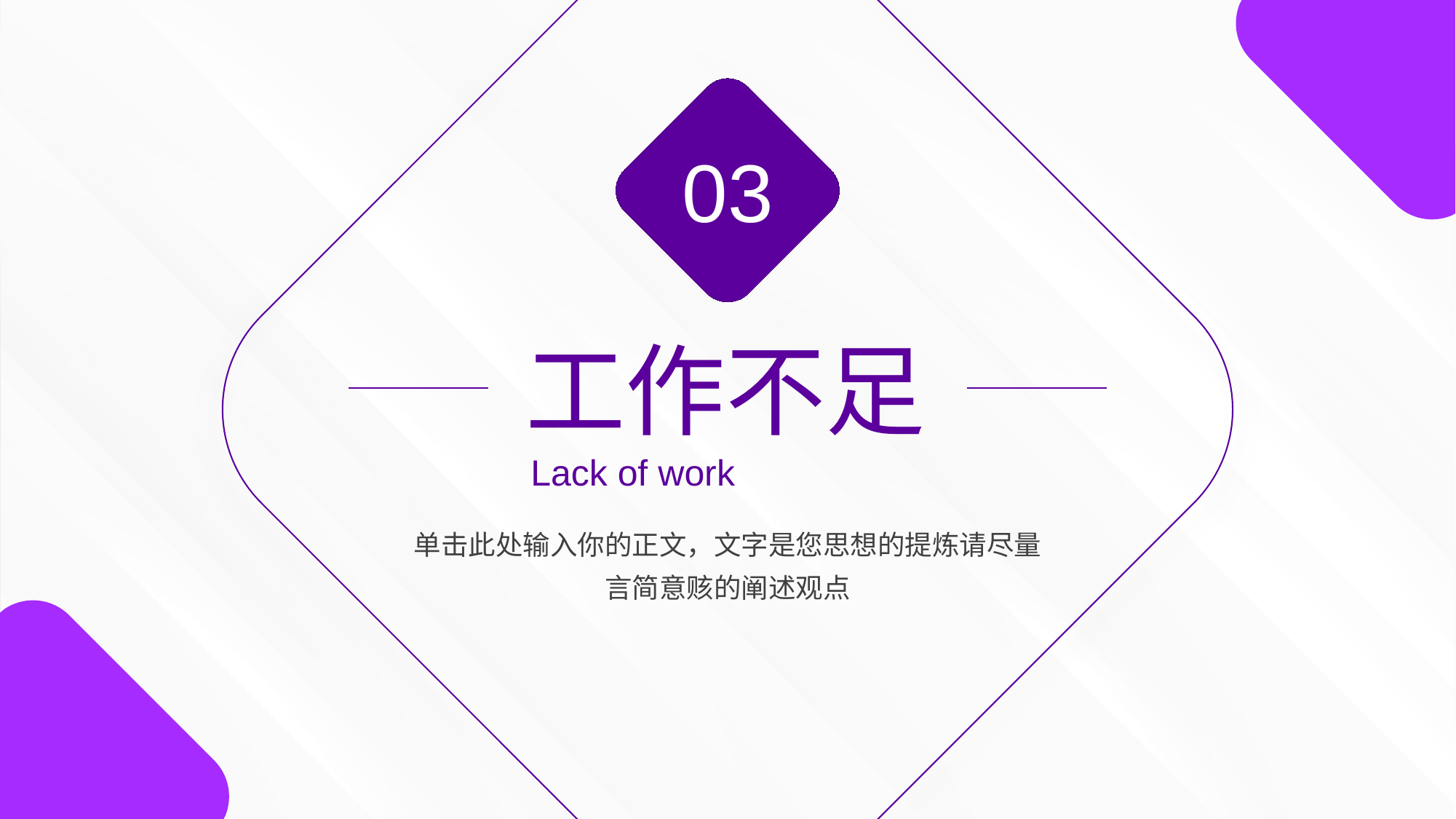

03
工作不足
Lack of work
单击此处输入你的正文，文字是您思想的提炼请尽量言简意赅的阐述观点